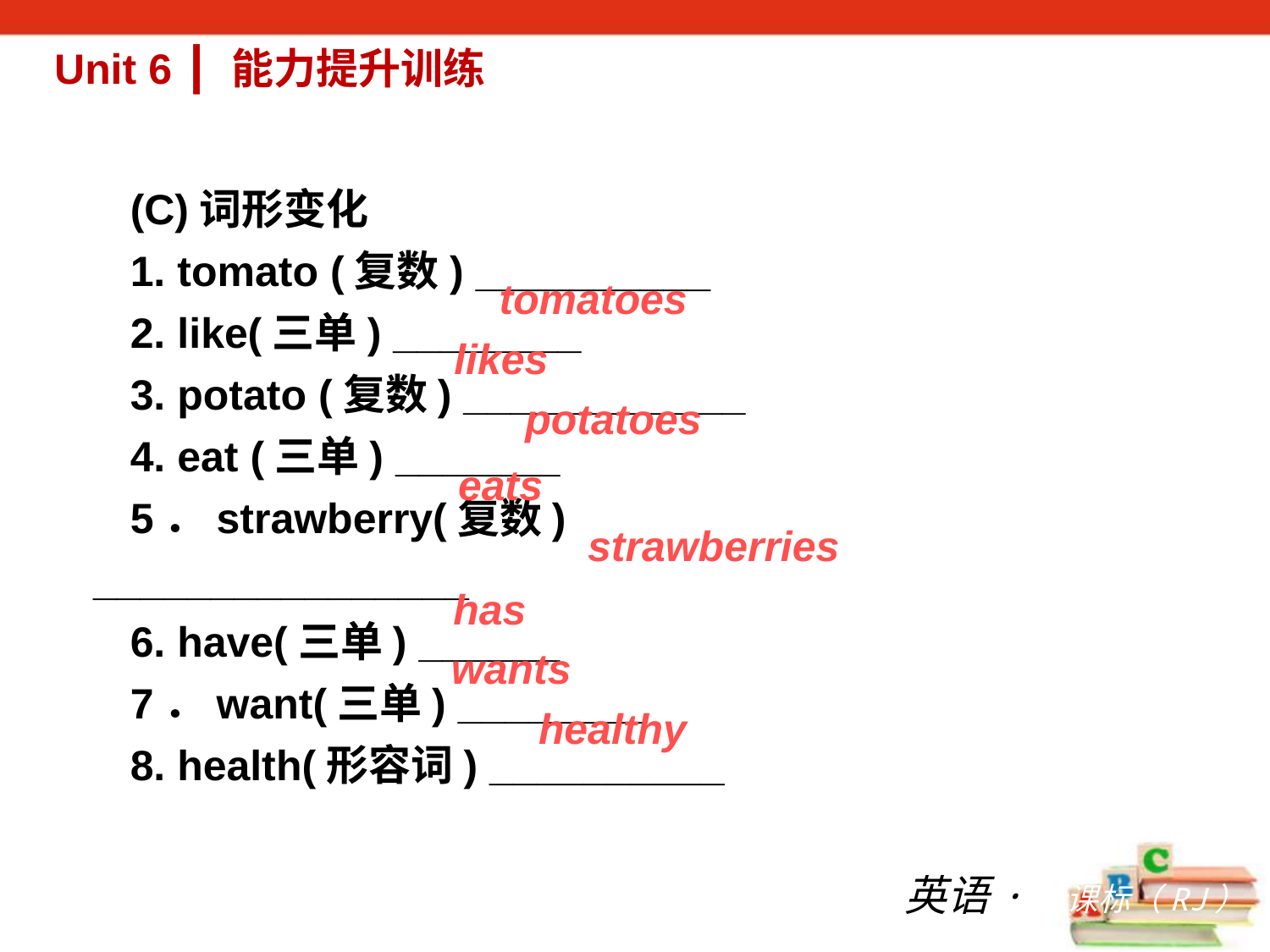

Unit 6 ┃ 能力提升训练
(C)词形变化
1. tomato (复数) __________
2. like(三单) ________
3. potato (复数) ____________
4. eat (三单) _______
5．strawberry(复数) ________________
6. have(三单) ______
7．want(三单) ________
8. health(形容词) __________
tomatoes
likes
potatoes
eats
strawberries
has
wants
healthy
英语·新课标（RJ）